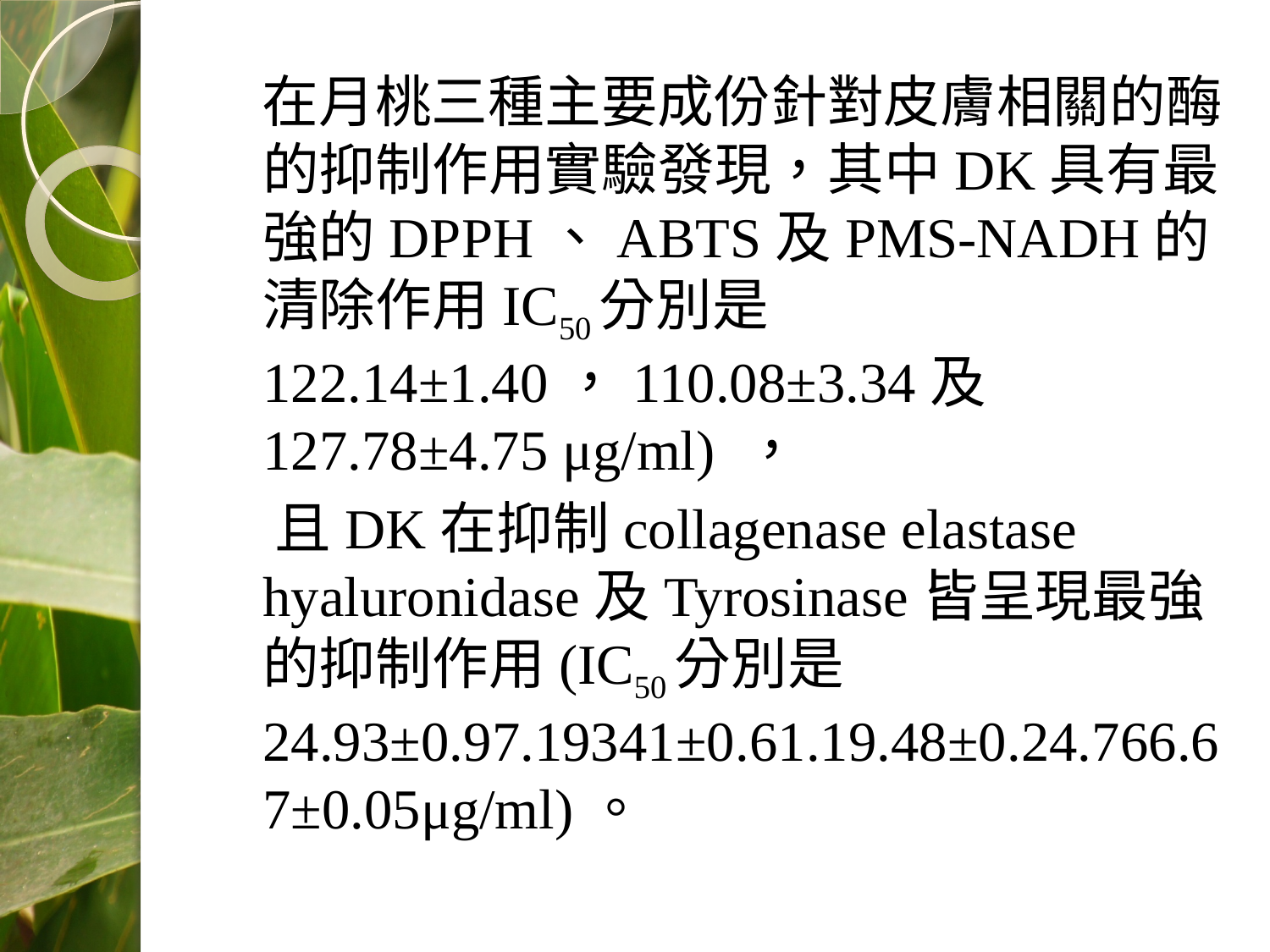

在月桃三種主要成份針對皮膚相關的酶的抑制作用實驗發現，其中DK具有最強的DPPH、ABTS及PMS-NADH的清除作用IC50分別是122.14±1.40，110.08±3.34及127.78±4.75 μg/ml) ，
   且DK在抑制collagenase elastase hyaluronidase及Tyrosinase皆呈現最強的抑制作用(IC50分別是24.93±0.97.19341±0.61.19.48±0.24.766.67±0.05μg/ml)。